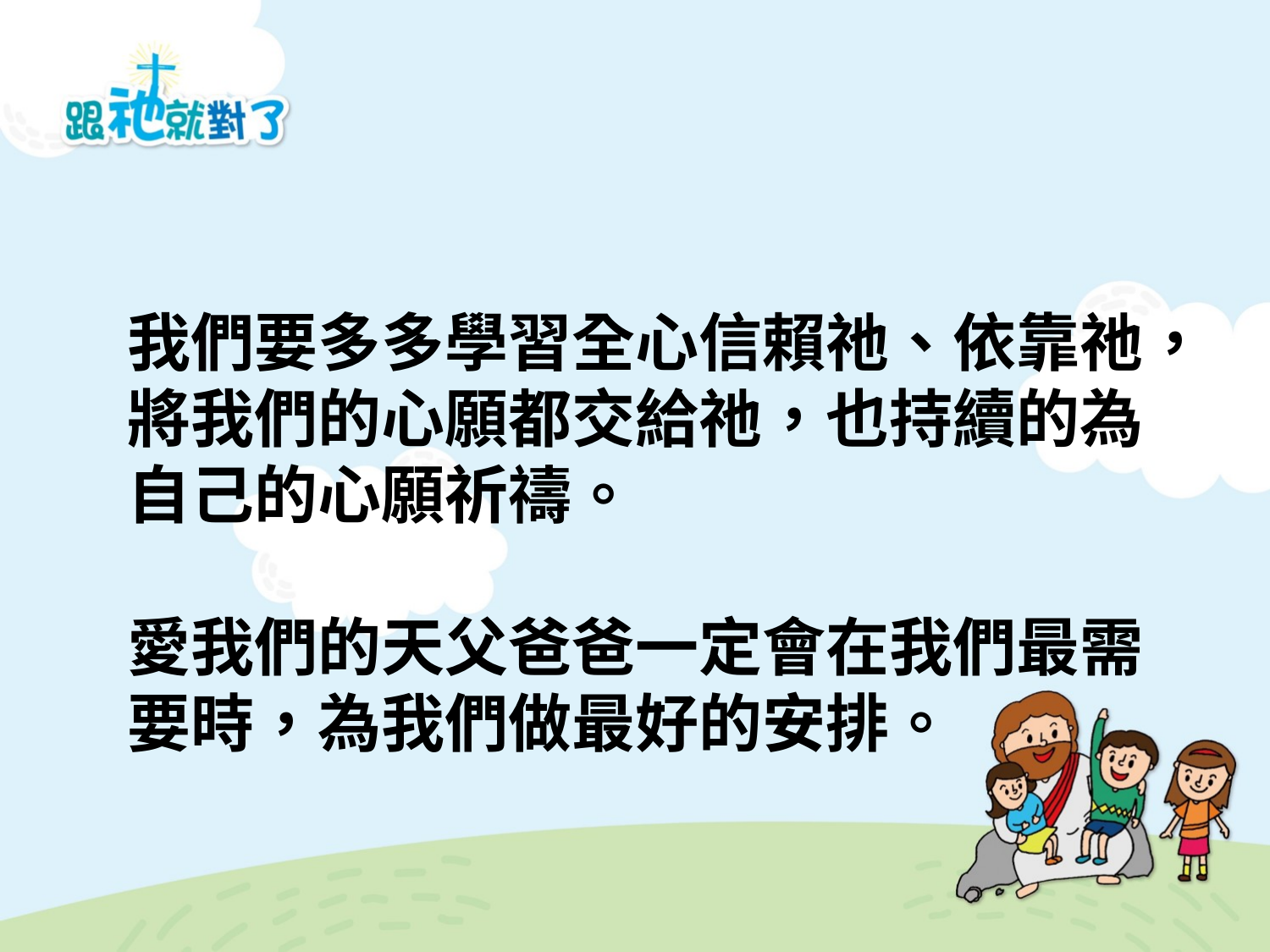

我們要多多學習全心信賴祂、依靠祂，將我們的心願都交給祂，也持續的為自己的心願祈禱。

愛我們的天父爸爸一定會在我們最需要時，為我們做最好的安排。